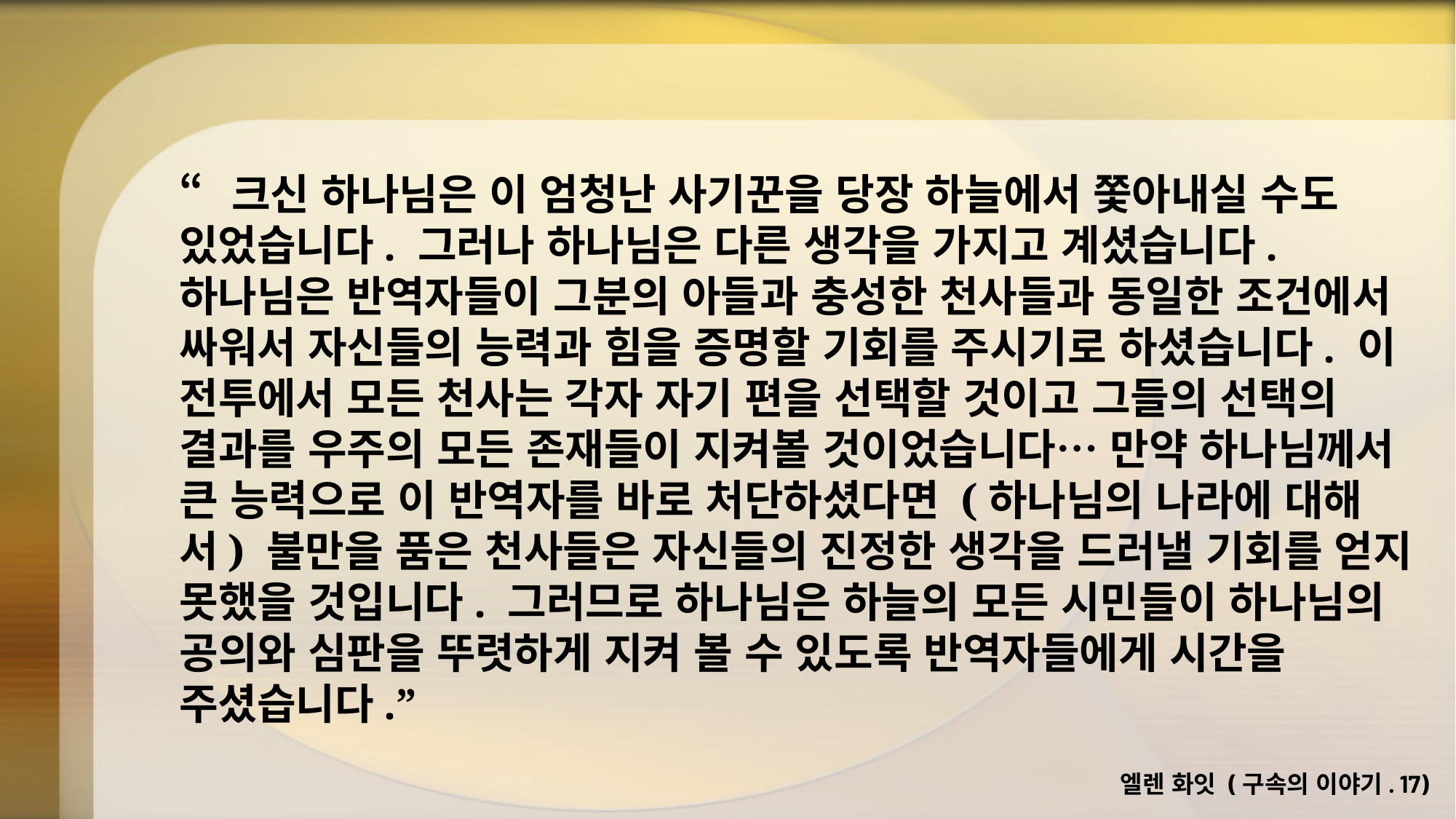

“크신 하나님은 이 엄청난 사기꾼을 당장 하늘에서 쫓아내실 수도 있었습니다. 그러나 하나님은 다른 생각을 가지고 계셨습니다. 하나님은 반역자들이 그분의 아들과 충성한 천사들과 동일한 조건에서 싸워서 자신들의 능력과 힘을 증명할 기회를 주시기로 하셨습니다. 이 전투에서 모든 천사는 각자 자기 편을 선택할 것이고 그들의 선택의 결과를 우주의 모든 존재들이 지켜볼 것이었습니다… 만약 하나님께서 큰 능력으로 이 반역자를 바로 처단하셨다면 (하나님의 나라에 대해서) 불만을 품은 천사들은 자신들의 진정한 생각을 드러낼 기회를 얻지 못했을 것입니다. 그러므로 하나님은 하늘의 모든 시민들이 하나님의 공의와 심판을 뚜렷하게 지켜 볼 수 있도록 반역자들에게 시간을 주셨습니다.”
엘렌 화잇 (구속의 이야기. 17)